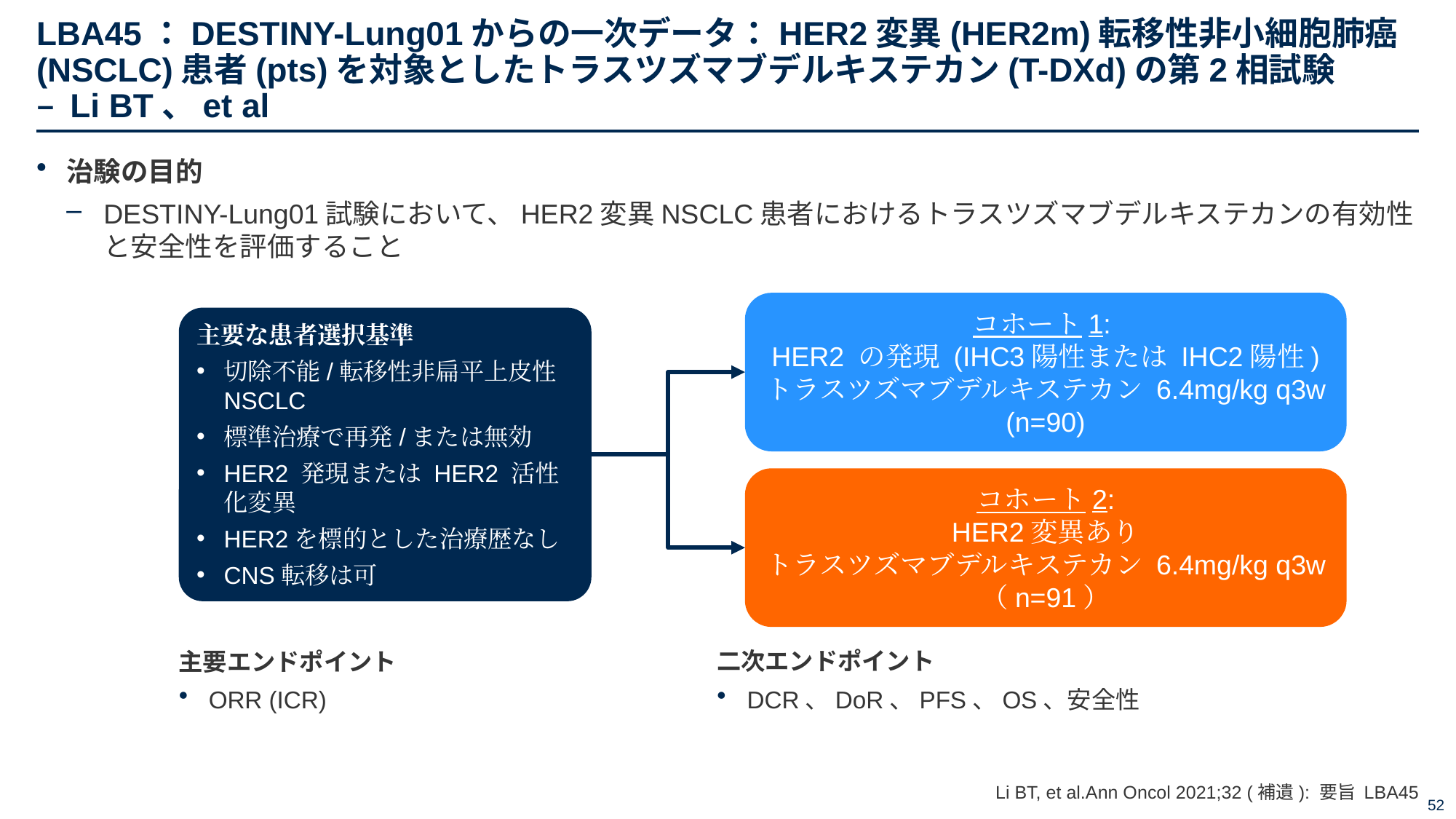

# LBA45：DESTINY-Lung01からの一次データ：HER2変異(HER2m)転移性非小細胞肺癌(NSCLC)患者(pts)を対象としたトラスツズマブデルキステカン(T-DXd)の第2相試験 – Li BT、et al
治験の目的
DESTINY-Lung01試験において、HER2変異NSCLC患者におけるトラスツズマブデルキステカンの有効性と安全性を評価すること
コホート1:
HER2 の発現 (IHC3陽性または IHC2陽性)
トラスツズマブデルキステカン 6.4mg/kg q3w
(n=90)
主要な患者選択基準
切除不能/転移性非扁平上皮性NSCLC
標準治療で再発/または無効
HER2 発現または HER2 活性化変異
HER2を標的とした治療歴なし
CNS転移は可
コホート2:
HER2変異あり
トラスツズマブデルキステカン 6.4mg/kg q3w
（n=91）
二次エンドポイント
DCR、DoR、PFS、OS、安全性
主要エンドポイント
ORR (ICR)

Li BT, et al.Ann Oncol 2021;32 (補遺): 要旨 LBA45